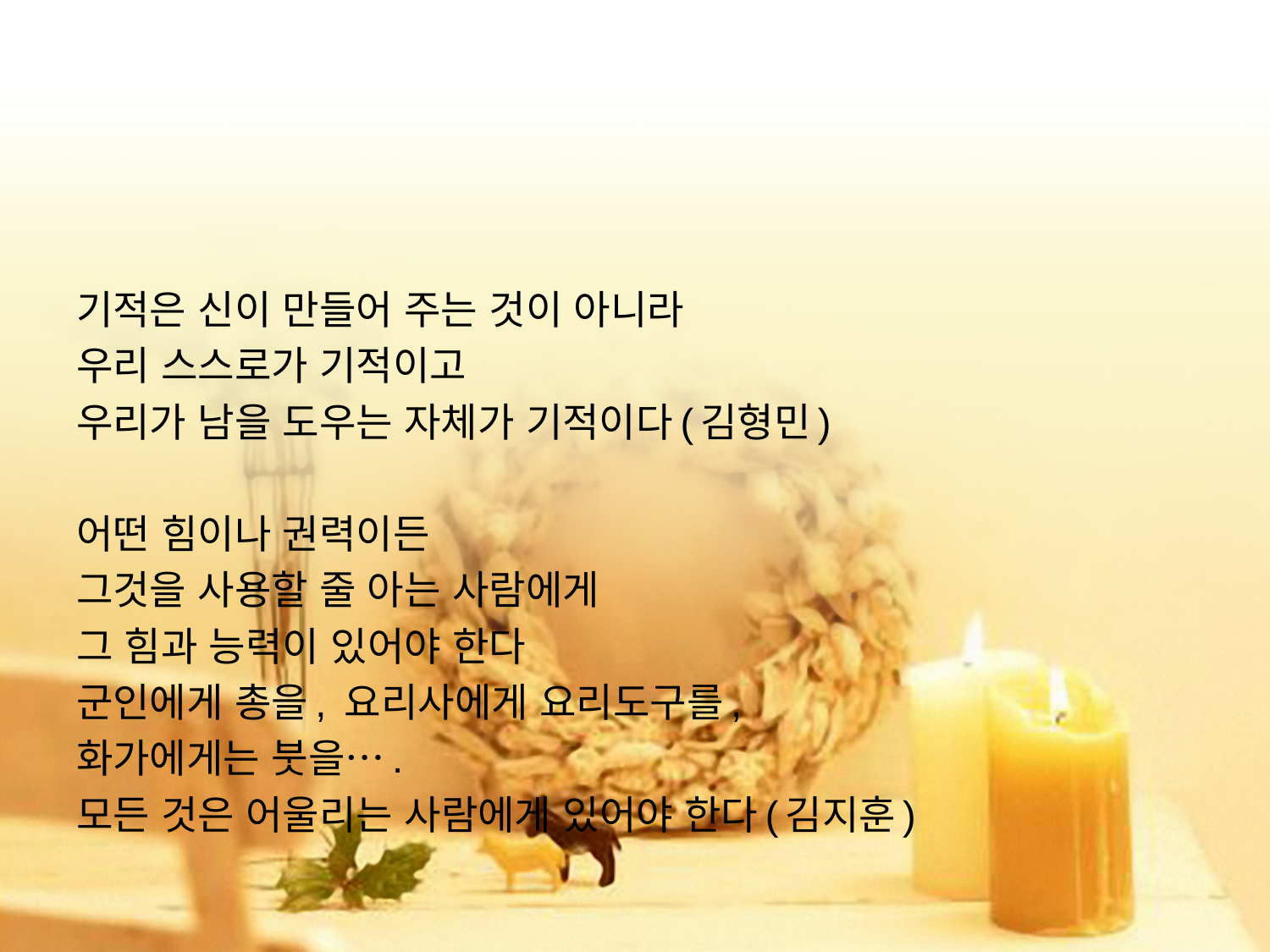

#

기적은 신이 만들어 주는 것이 아니라
우리 스스로가 기적이고
우리가 남을 도우는 자체가 기적이다(김형민)

어떤 힘이나 권력이든
그것을 사용할 줄 아는 사람에게
그 힘과 능력이 있어야 한다
군인에게 총을, 요리사에게 요리도구를,
화가에게는 붓을….
모든 것은 어울리는 사람에게 있어야 한다(김지훈)